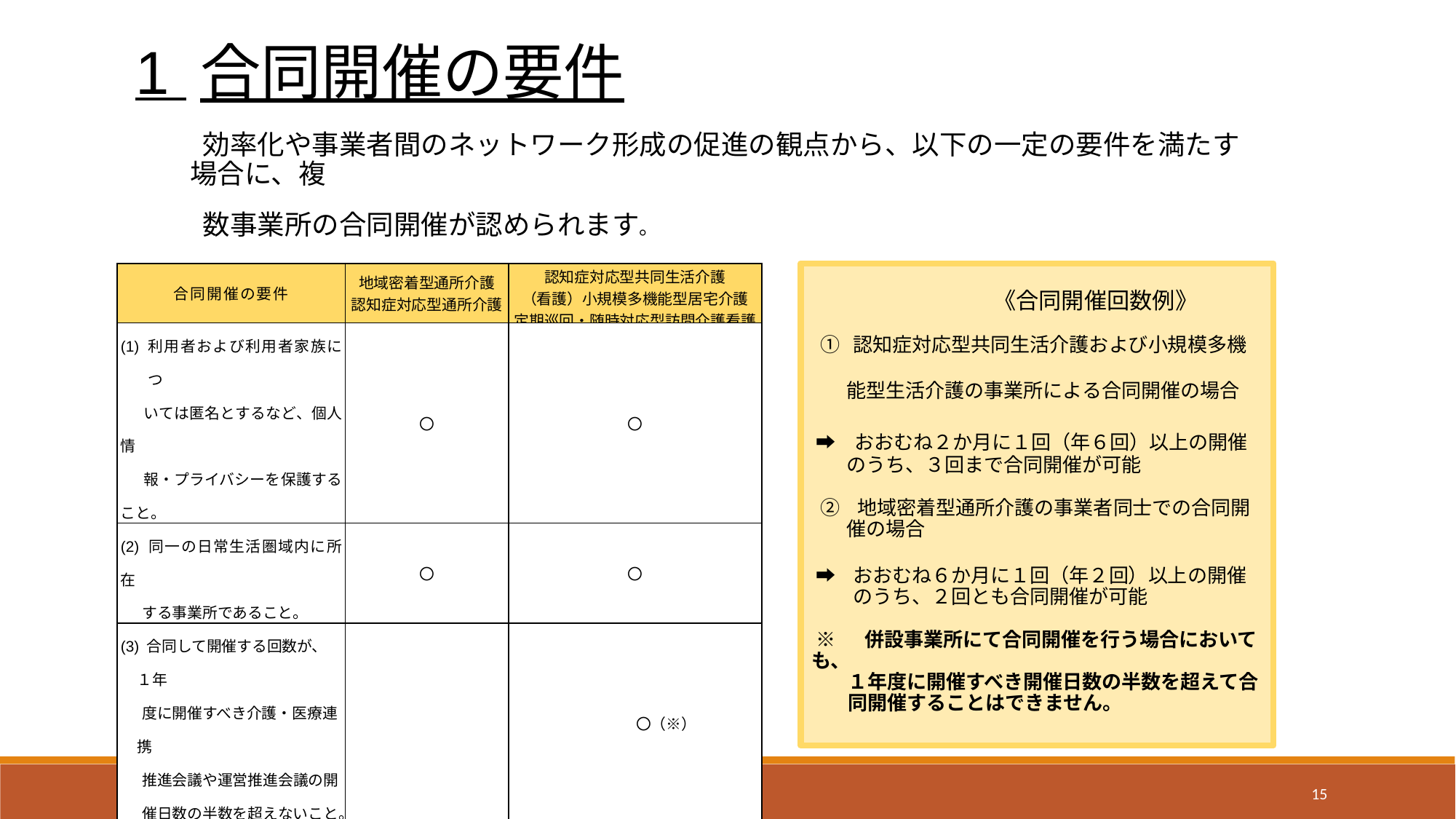

1 合同開催の要件
 効率化や事業者間のネットワーク形成の促進の観点から、以下の一定の要件を満たす場合に、複
 数事業所の合同開催が認められます。

　　　　　　　　《合同開催回数例》
  ①  認知症対応型共同生活介護および小規模多機
       能型生活介護の事業所による合同開催の場合

 ➡  おおむね２か月に１回（年６回）以上の開催
       のうち、３回まで合同開催が可能

  ②   地域密着型通所介護の事業者同士での合同開
       催の場合

 ➡   おおむね６か月に１回（年２回）以上の開催
　     のうち、２回とも合同開催が可能

 ※　 併設事業所にて合同開催を行う場合においても、
       １年度に開催すべき開催日数の半数を超えて合
       同開催することはできません。

| 合同開催の要件 | 地域密着型通所介護 認知症対応型通所介護 | 認知症対応型共同生活介護 （看護）小規模多機能型居宅介護 定期巡回・随時対応型訪問介護看護 |
| --- | --- | --- |
| 利用者および利用者家族につ いては匿名とするなど、個人情 報・プライバシーを保護すること。 | 〇 | 〇 |
| (2) 同一の日常生活圏域内に所在 する事業所であること。 | 〇 | 〇 |
| (3) 合同して開催する回数が、１年 度に開催すべき介護・医療連携 推進会議や運営推進会議の開 催日数の半数を超えないこと。 |  | 〇（※） |
| (4) 外部評価を行う介護・医療連 携推進会議や運営推進会議は 単独開催で行うこと。 |  | 〇 |
15